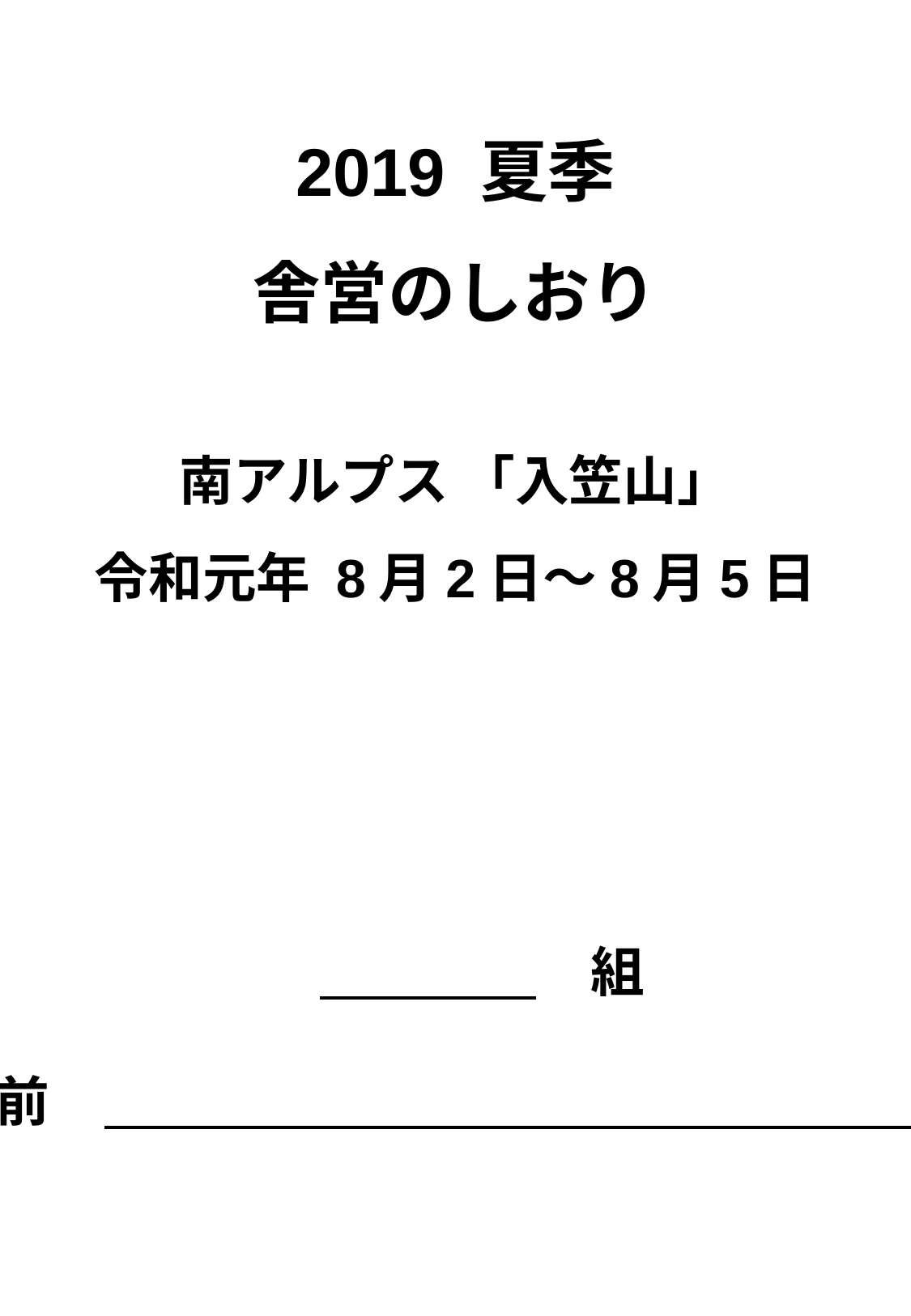

2019 夏季
舎営のしおり
南アルプス 「入笠山」
令和元年 8月2日～8月5日
　　　　　組
名前